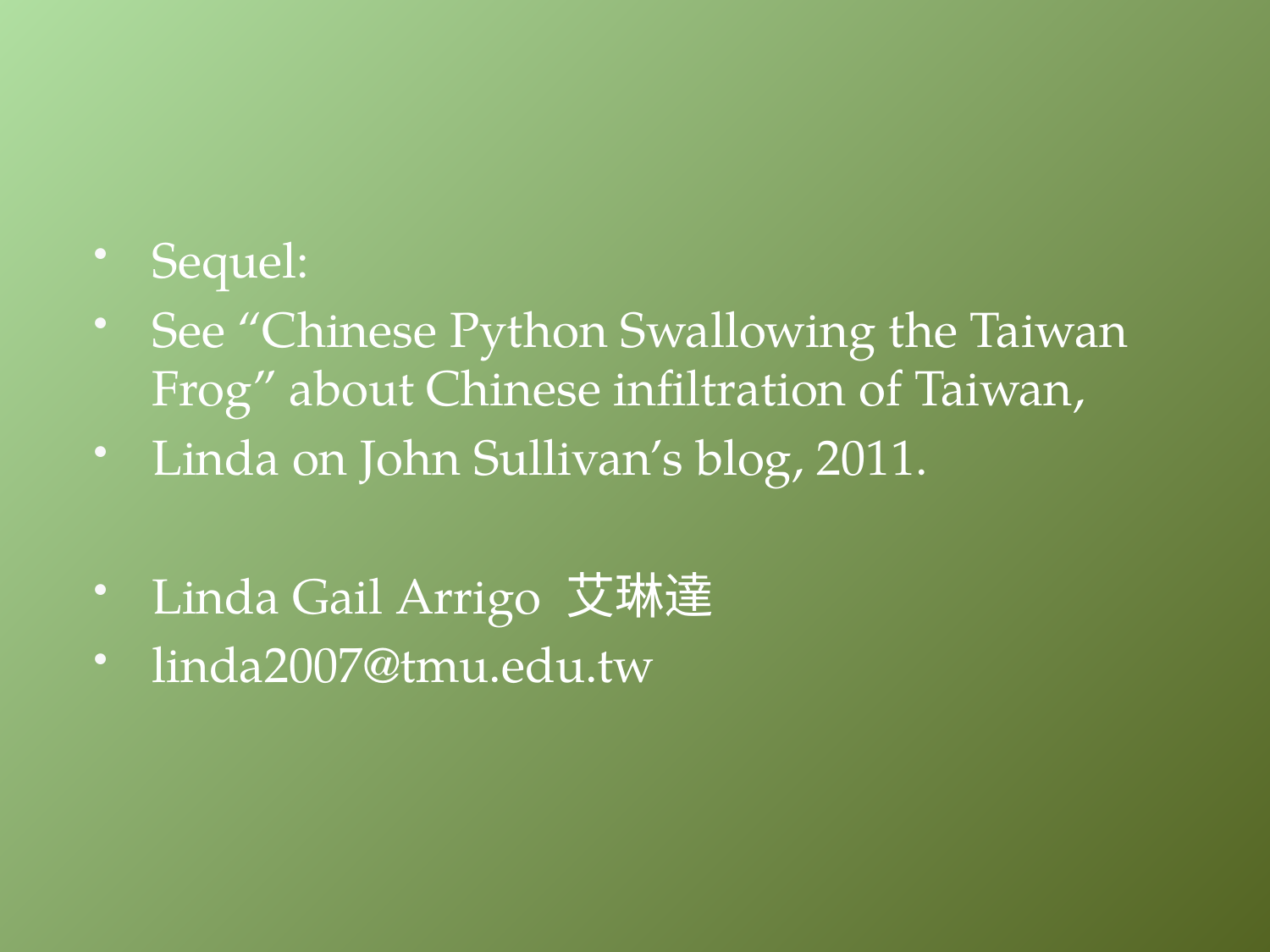

#
Sequel:
See “Chinese Python Swallowing the Taiwan Frog” about Chinese infiltration of Taiwan,
Linda on John Sullivan’s blog, 2011.

Linda Gail Arrigo 艾琳達
linda2007@tmu.edu.tw